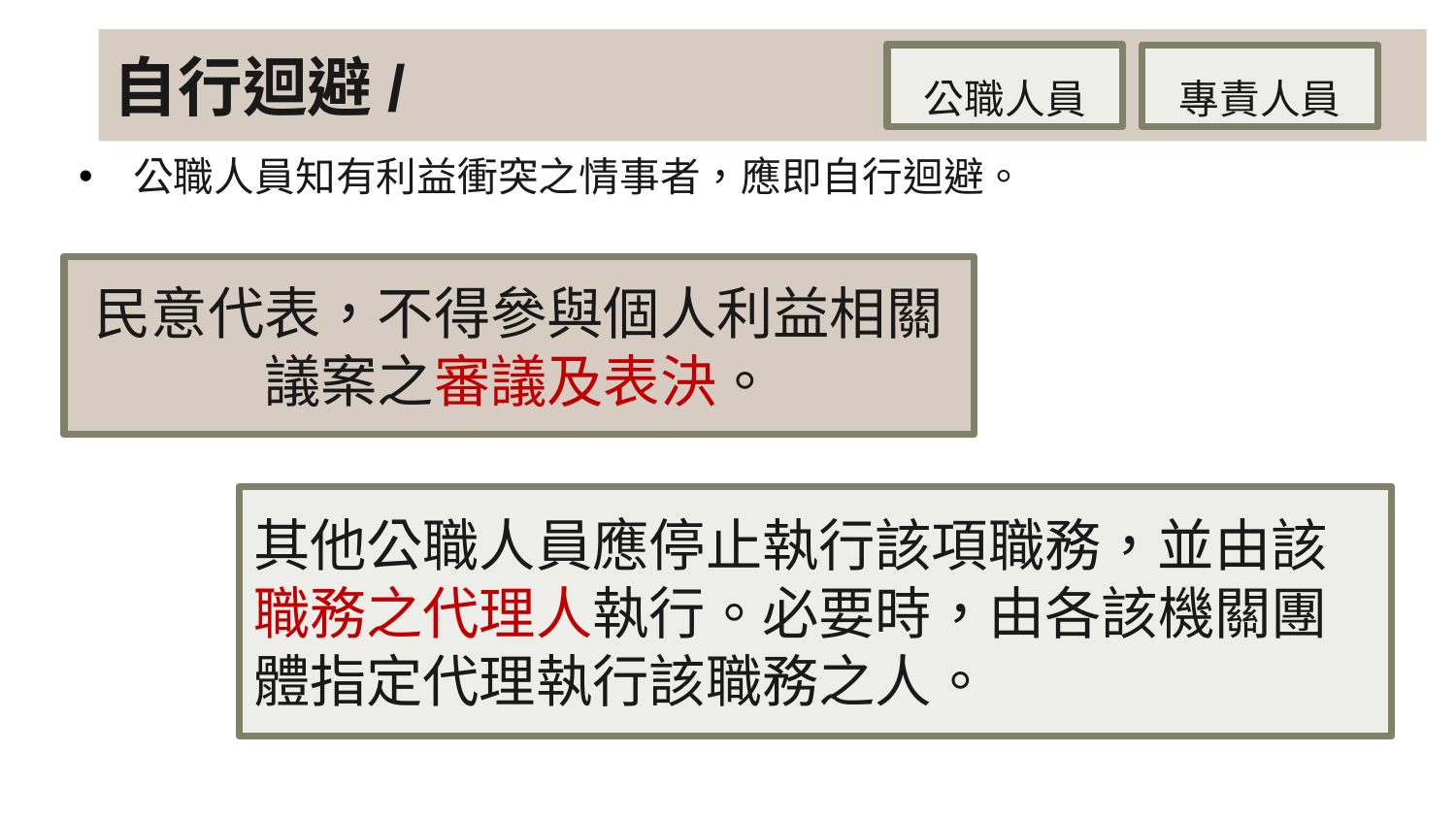

# 自行迴避/
公職人員
專責人員
公職人員知有利益衝突之情事者，應即自行迴避。

民意代表，不得參與個人利益相關議案之審議及表決。
其他公職人員應停止執行該項職務，並由該職務之代理人執行。必要時，由各該機關團體指定代理執行該職務之人。